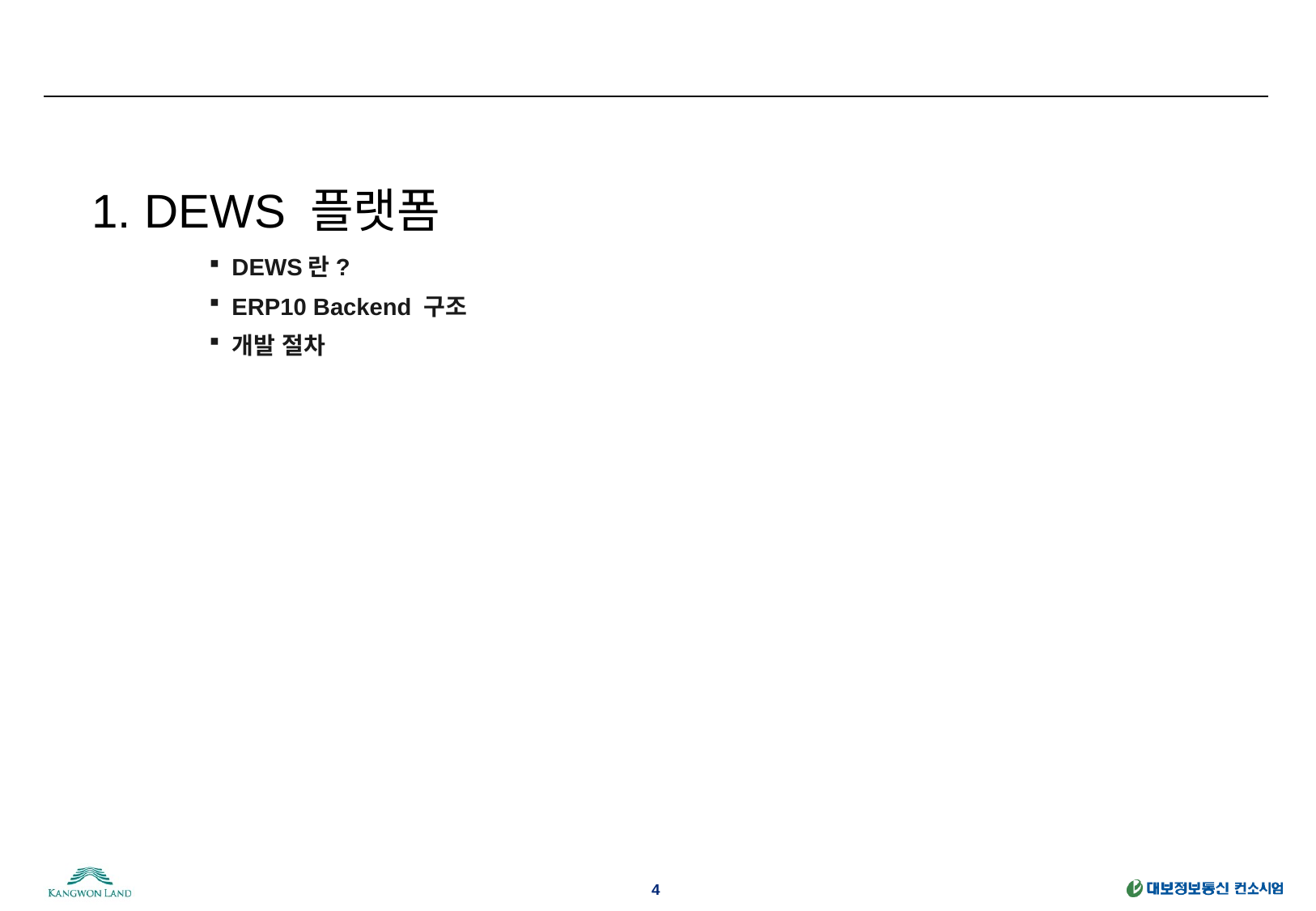

#
1. DEWS 플랫폼
DEWS란?
ERP10 Backend 구조
개발 절차
4